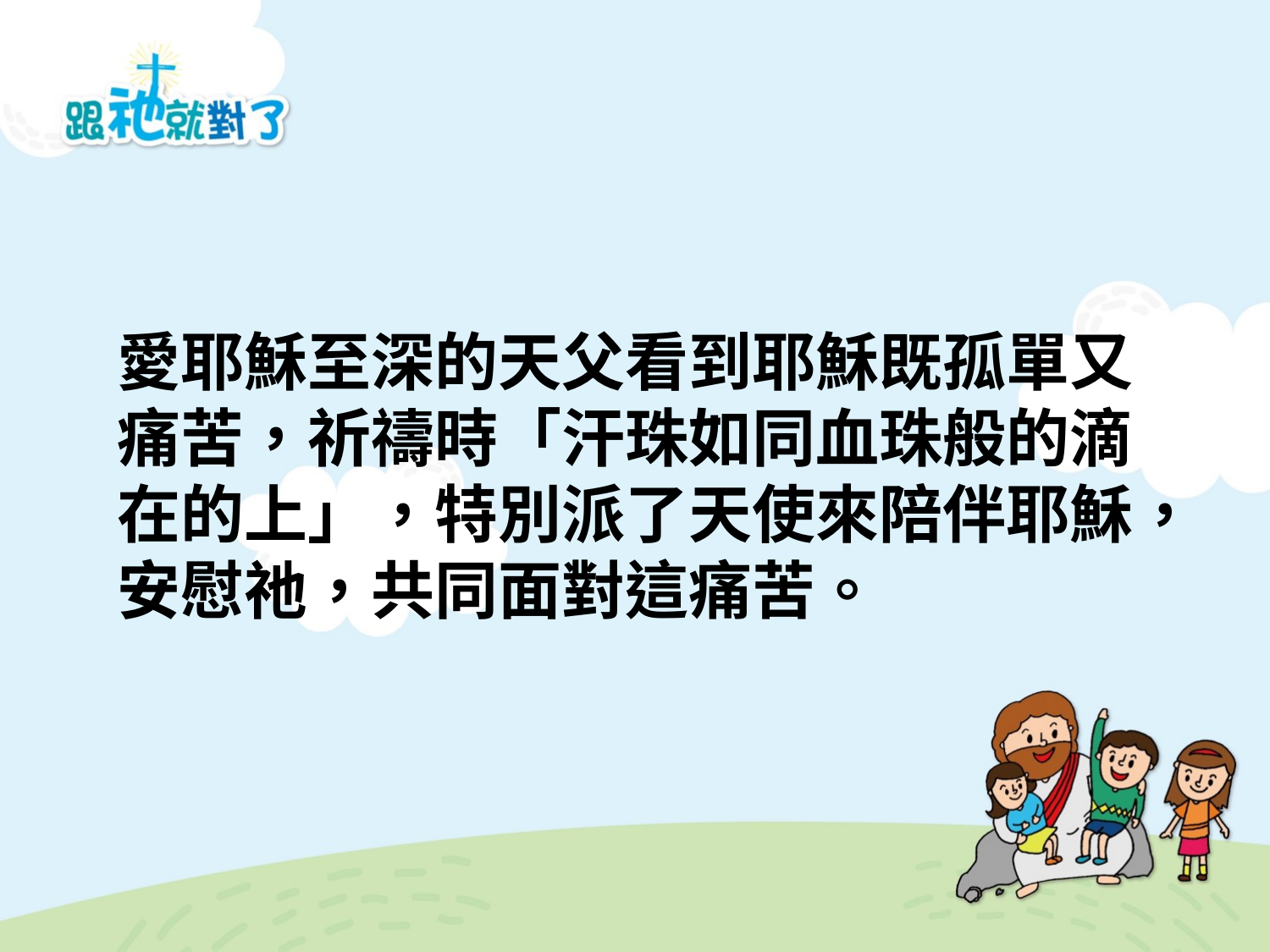

愛耶穌至深的天父看到耶穌既孤單又痛苦，祈禱時「汗珠如同血珠般的滴在的上」，特別派了天使來陪伴耶穌，安慰祂，共同面對這痛苦。